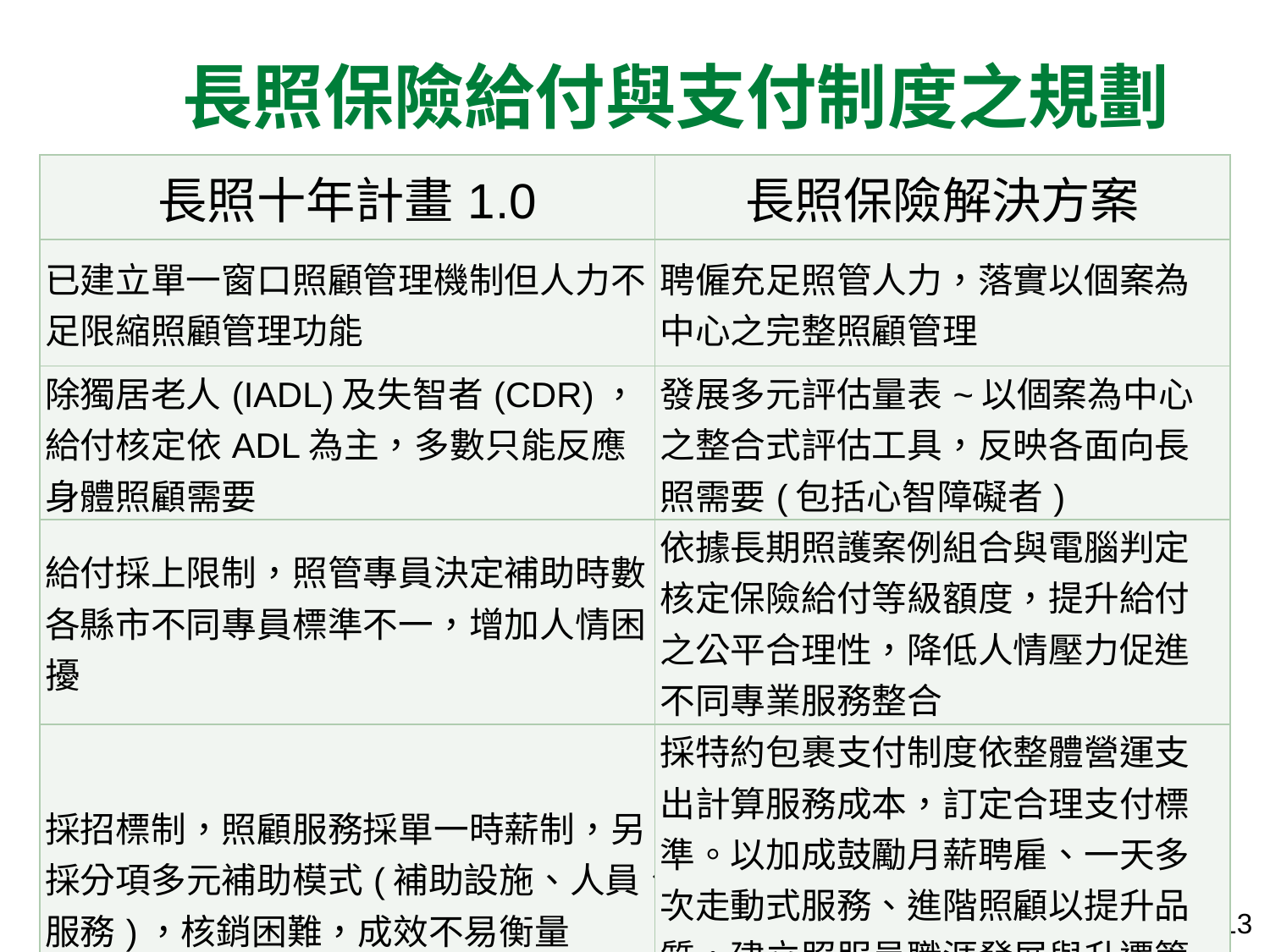

# 長照保險給付與支付制度之規劃
| 長照十年計畫1.0 | 長照保險解決方案 |
| --- | --- |
| 已建立單一窗口照顧管理機制但人力不足限縮照顧管理功能 | 聘僱充足照管人力，落實以個案為中心之完整照顧管理 |
| 除獨居老人(IADL)及失智者(CDR)，給付核定依ADL為主，多數只能反應身體照顧需要 | 發展多元評估量表~以個案為中心之整合式評估工具，反映各面向長照需要(包括心智障礙者) |
| 給付採上限制，照管專員決定補助時數，各縣市不同專員標準不一，增加人情困擾 | 依據長期照護案例組合與電腦判定核定保險給付等級額度，提升給付之公平合理性，降低人情壓力促進不同專業服務整合 |
| 採招標制，照顧服務採單一時薪制，另採分項多元補助模式(補助設施、人員、服務)，核銷困難，成效不易衡量 | 採特約包裹支付制度依整體營運支出計算服務成本，訂定合理支付標準。以加成鼓勵月薪聘雇、一天多次走動式服務、進階照顧以提升品質，建立照服員職涯發展與升遷管道。 |

13